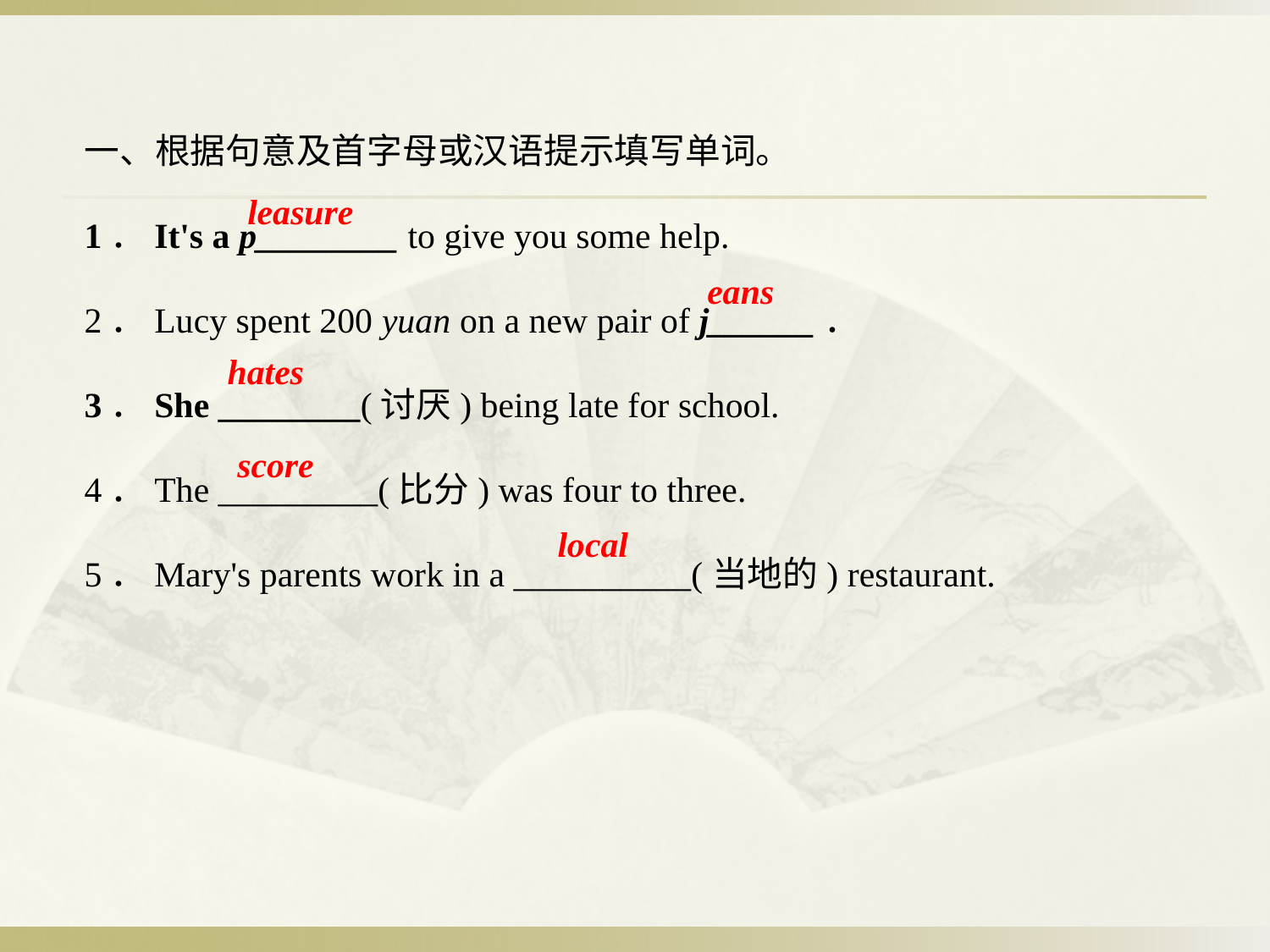

一、根据句意及首字母或汉语提示填写单词。
1．It's a p________ to give you some help.
2．Lucy spent 200 yuan on a new pair of j______．
3．She ________(讨厌) being late for school.
4．The _________(比分) was four to three.
5．Mary's parents work in a __________(当地的) restaurant.
leasure
eans
hates
score
local